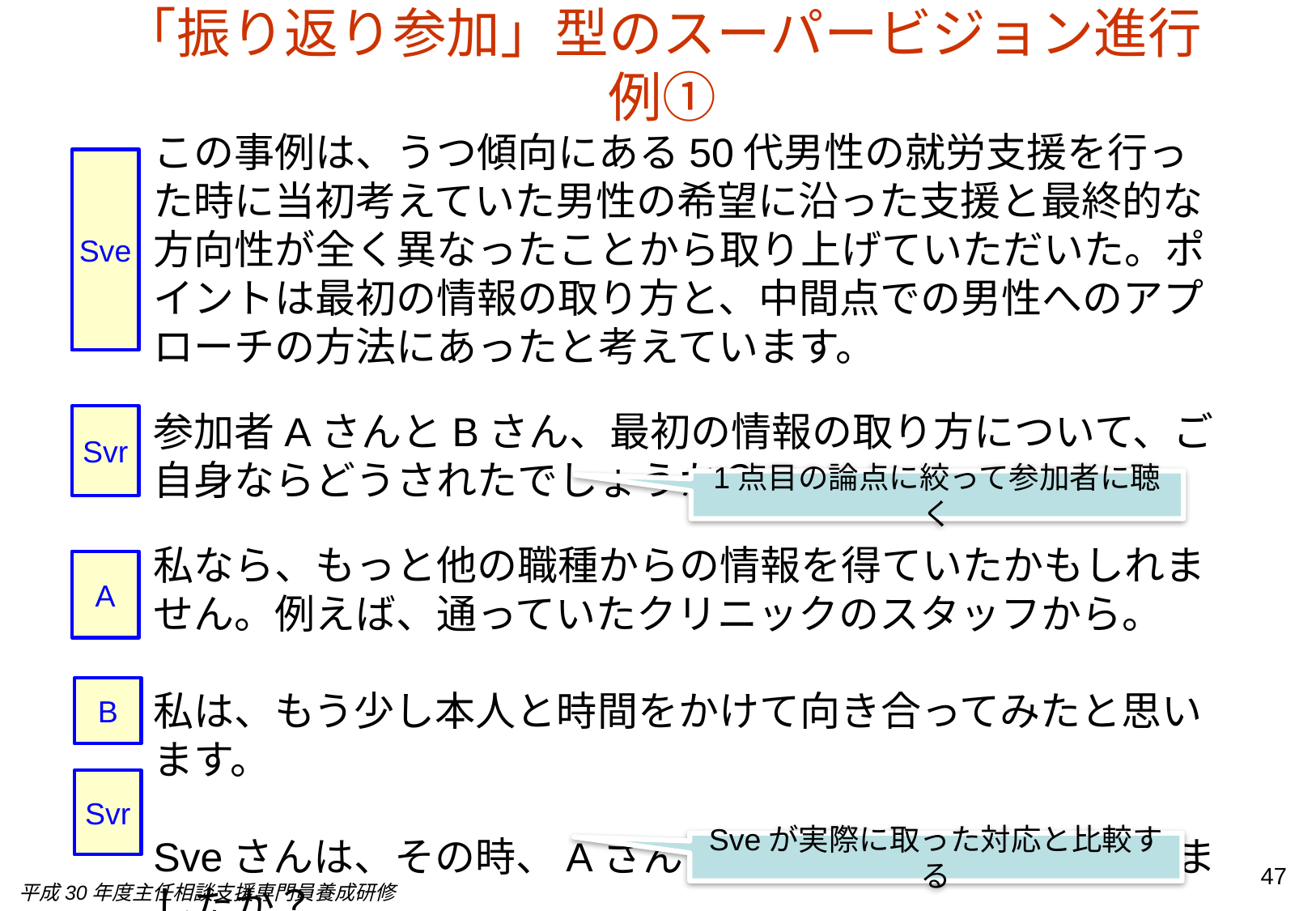

「振り返り参加」型のスーパービジョン進行例①
この事例は、うつ傾向にある50代男性の就労支援を行った時に当初考えていた男性の希望に沿った支援と最終的な方向性が全く異なったことから取り上げていただいた。ポイントは最初の情報の取り方と、中間点での男性へのアプローチの方法にあったと考えています。

参加者AさんとBさん、最初の情報の取り方について、ご自身ならどうされたでしょうか？

私なら、もっと他の職種からの情報を得ていたかもしれません。例えば、通っていたクリニックのスタッフから。

私は、もう少し本人と時間をかけて向き合ってみたと思います。

Sveさんは、その時、AさんBさんのような対応を考えましたか？
Sve
Svr
1点目の論点に絞って参加者に聴く
A
B
Svr
Sveが実際に取った対応と比較する
47
平成30年度主任相談支援専門員養成研修